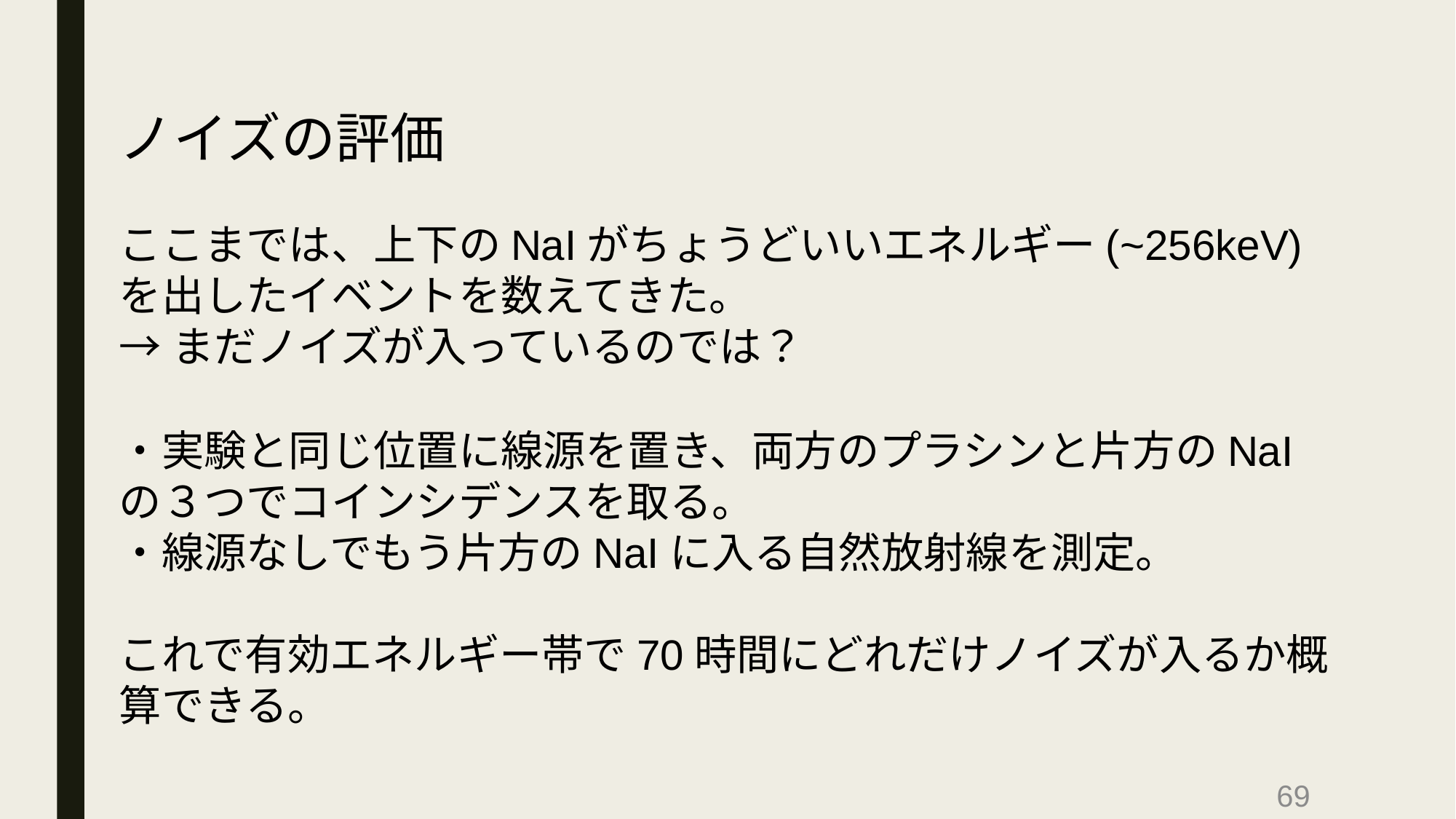

ノイズの評価
ここまでは、上下のNaIがちょうどいいエネルギー(~256keV)を出したイベントを数えてきた。
→まだノイズが入っているのでは？
・実験と同じ位置に線源を置き、両方のプラシンと片方のNaIの３つでコインシデンスを取る。
・線源なしでもう片方のNaIに入る自然放射線を測定。

これで有効エネルギー帯で70時間にどれだけノイズが入るか概算できる。
69